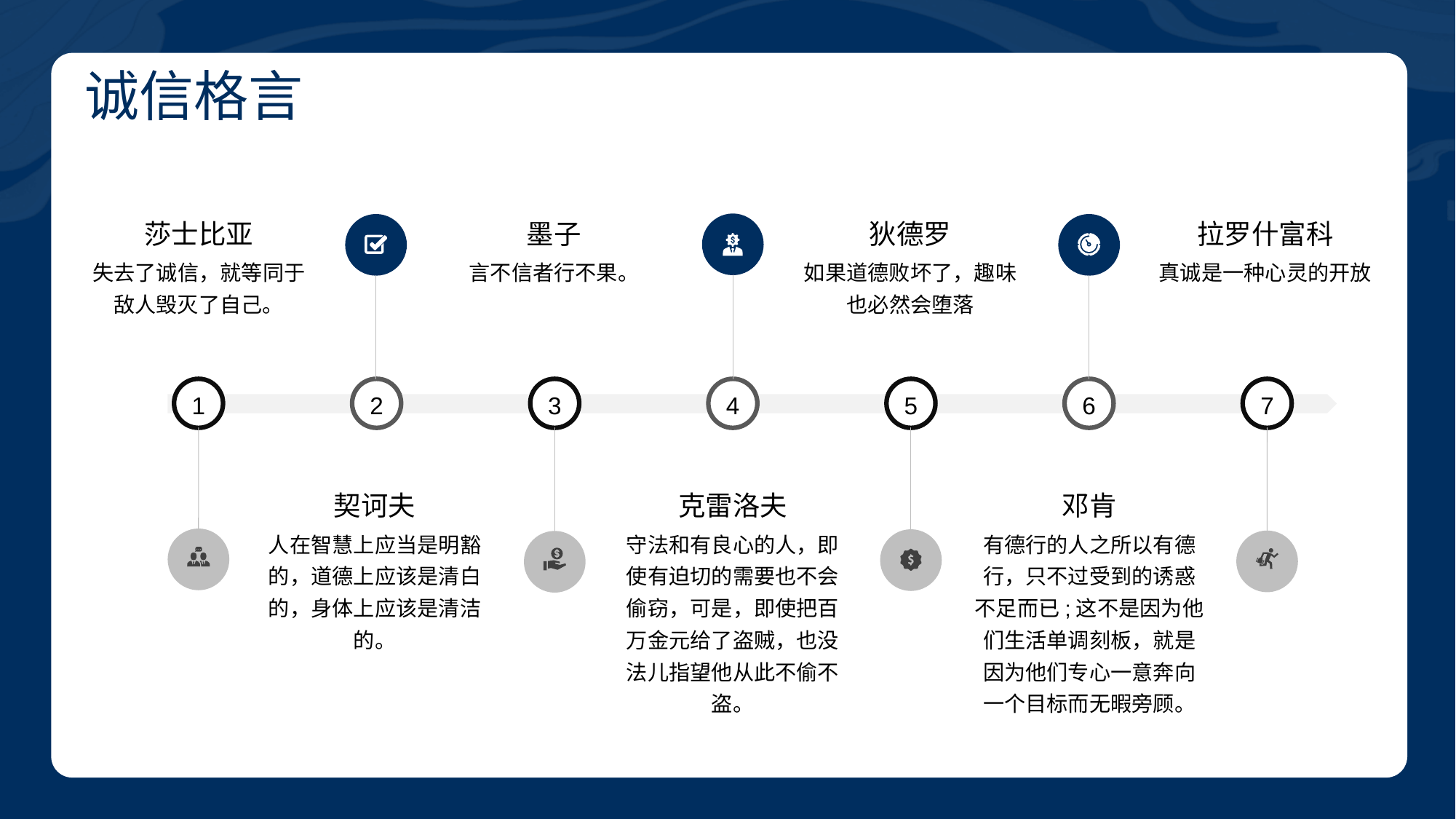

BY YUSHEN
诚信格言
墨子
言不信者行不果。
拉罗什富科
真诚是一种心灵的开放
狄德罗
如果道德败坏了，趣味也必然会堕落
莎士比亚
失去了诚信，就等同于敌人毁灭了自己。

1
3
5
7
2
4
6

克雷洛夫
守法和有良心的人，即使有迫切的需要也不会偷窃，可是，即使把百万金元给了盗贼，也没法儿指望他从此不偷不盗。
邓肯
有德行的人之所以有德行，只不过受到的诱惑不足而已;这不是因为他们生活单调刻板，就是因为他们专心一意奔向一个目标而无暇旁顾。
契诃夫
人在智慧上应当是明豁的，道德上应该是清白的，身体上应该是清洁的。